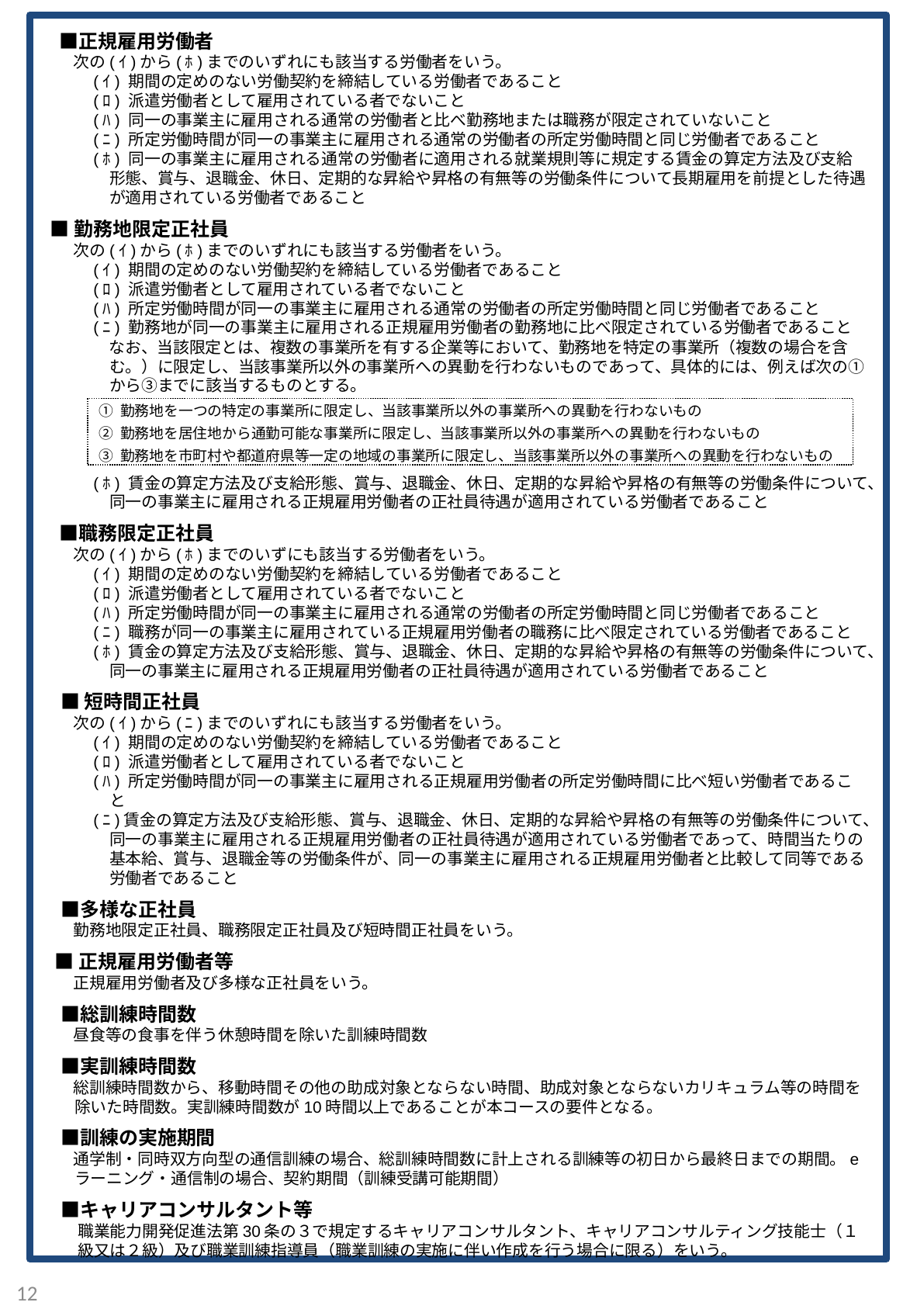

■正規雇用労働者
　　次の(ｲ)から(ﾎ)までのいずれにも該当する労働者をいう。
　　　(ｲ) 期間の定めのない労働契約を締結している労働者であること
　　　(ﾛ) 派遣労働者として雇用されている者でないこと
　　　(ﾊ) 同一の事業主に雇用される通常の労働者と比べ勤務地または職務が限定されていないこと
　　　(ﾆ) 所定労働時間が同一の事業主に雇用される通常の労働者の所定労働時間と同じ労働者であること
　　　(ﾎ) 同一の事業主に雇用される通常の労働者に適用される就業規則等に規定する賃金の算定方法及び支給形態、賞与、退職金、休日、定期的な昇給や昇格の有無等の労働条件について長期雇用を前提とした待遇が適用されている労働者であること
  ■勤務地限定正社員
　　次の(ｲ)から(ﾎ)までのいずれにも該当する労働者をいう。
　　　(ｲ) 期間の定めのない労働契約を締結している労働者であること
　　　(ﾛ) 派遣労働者として雇用されている者でないこと
　　　(ﾊ) 所定労働時間が同一の事業主に雇用される通常の労働者の所定労働時間と同じ労働者であること
　　　(ﾆ) 勤務地が同一の事業主に雇用される正規雇用労働者の勤務地に比べ限定されている労働者であること
なお、当該限定とは、複数の事業所を有する企業等において、勤務地を特定の事業所（複数の場合を含む。）に限定し、当該事業所以外の事業所への異動を行わないものであって、具体的には、例えば次の①から③までに該当するものとする。

　　　(ﾎ) 賃金の算定方法及び支給形態、賞与、退職金、休日、定期的な昇給や昇格の有無等の労働条件について、同一の事業主に雇用される正規雇用労働者の正社員待遇が適用されている労働者であること
　■職務限定正社員
　　次の(ｲ)から(ﾎ)までのいずにも該当する労働者をいう。
　　　(ｲ) 期間の定めのない労働契約を締結している労働者であること
　　　(ﾛ) 派遣労働者として雇用されている者でないこと
　　　(ﾊ) 所定労働時間が同一の事業主に雇用される通常の労働者の所定労働時間と同じ労働者であること
　　　(ﾆ) 職務が同一の事業主に雇用されている正規雇用労働者の職務に比べ限定されている労働者であること
　　　(ﾎ) 賃金の算定方法及び支給形態、賞与、退職金、休日、定期的な昇給や昇格の有無等の労働条件について、同一の事業主に雇用される正規雇用労働者の正社員待遇が適用されている労働者であること
　■ 短時間正社員
　　次の(ｲ)から(ﾆ)までのいずれにも該当する労働者をいう。
　　　(ｲ) 期間の定めのない労働契約を締結している労働者であること
　　　(ﾛ) 派遣労働者として雇用されている者でないこと
　　　(ﾊ) 所定労働時間が同一の事業主に雇用される正規雇用労働者の所定労働時間に比べ短い労働者であること
　　　(ﾆ)賃金の算定方法及び支給形態、賞与、退職金、休日、定期的な昇給や昇格の有無等の労働条件について、同一の事業主に雇用される正規雇用労働者の正社員待遇が適用されている労働者であって、時間当たりの基本給、賞与、退職金等の労働条件が、同一の事業主に雇用される正規雇用労働者と比較して同等である労働者であること
　■多様な正社員
　　勤務地限定正社員、職務限定正社員及び短時間正社員をいう。
   ■正規雇用労働者等
　　正規雇用労働者及び多様な正社員をいう。
　■総訓練時間数
　　昼食等の食事を伴う休憩時間を除いた訓練時間数
　■実訓練時間数
　　総訓練時間数から、移動時間その他の助成対象とならない時間、助成対象とならないカリキュラム等の時間を除いた時間数。実訓練時間数が10時間以上であることが本コースの要件となる。
　■訓練の実施期間
　　通学制・同時双方向型の通信訓練の場合、総訓練時間数に計上される訓練等の初日から最終日までの期間。eラーニング・通信制の場合、契約期間（訓練受講可能期間）
　■キャリアコンサルタント等
職業能力開発促進法第30条の３で規定するキャリアコンサルタント、キャリアコンサルティング技能士（１級又は２級）及び職業訓練指導員（職業訓練の実施に伴い作成を行う場合に限る）をいう。

① 勤務地を一つの特定の事業所に限定し、当該事業所以外の事業所への異動を行わないもの
② 勤務地を居住地から通勤可能な事業所に限定し、当該事業所以外の事業所への異動を行わないもの
③ 勤務地を市町村や都道府県等一定の地域の事業所に限定し、当該事業所以外の事業所への異動を行わないもの
12